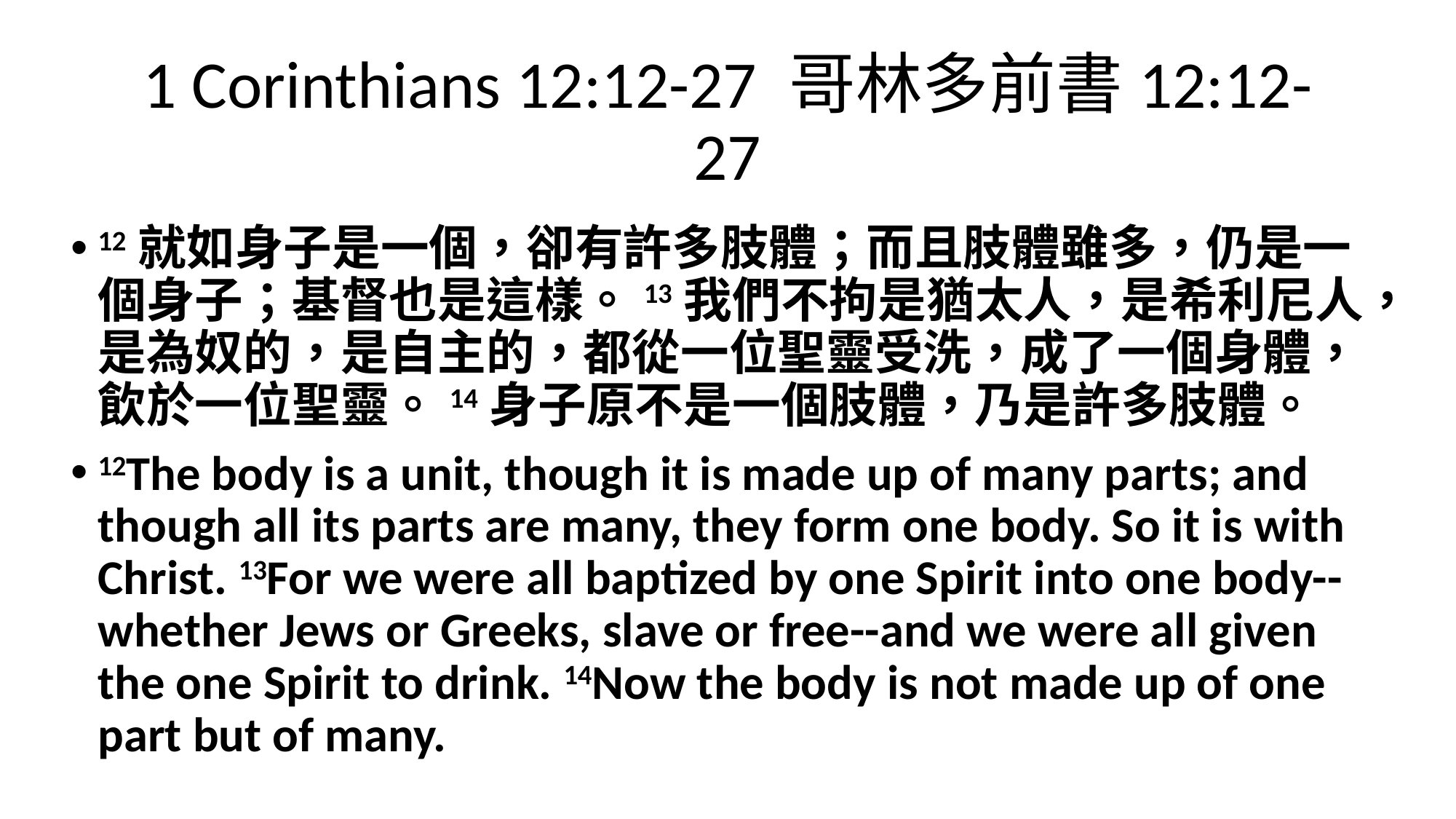

# 1 Corinthians 12:12-27 哥林多前書12:12-27
12就如身子是一個，卻有許多肢體；而且肢體雖多，仍是一個身子；基督也是這樣。13我們不拘是猶太人，是希利尼人，是為奴的，是自主的，都從一位聖靈受洗，成了一個身體，飲於一位聖靈。14身子原不是一個肢體，乃是許多肢體。
12The body is a unit, though it is made up of many parts; and though all its parts are many, they form one body. So it is with Christ. 13For we were all baptized by one Spirit into one body--whether Jews or Greeks, slave or free--and we were all given the one Spirit to drink. 14Now the body is not made up of one part but of many.